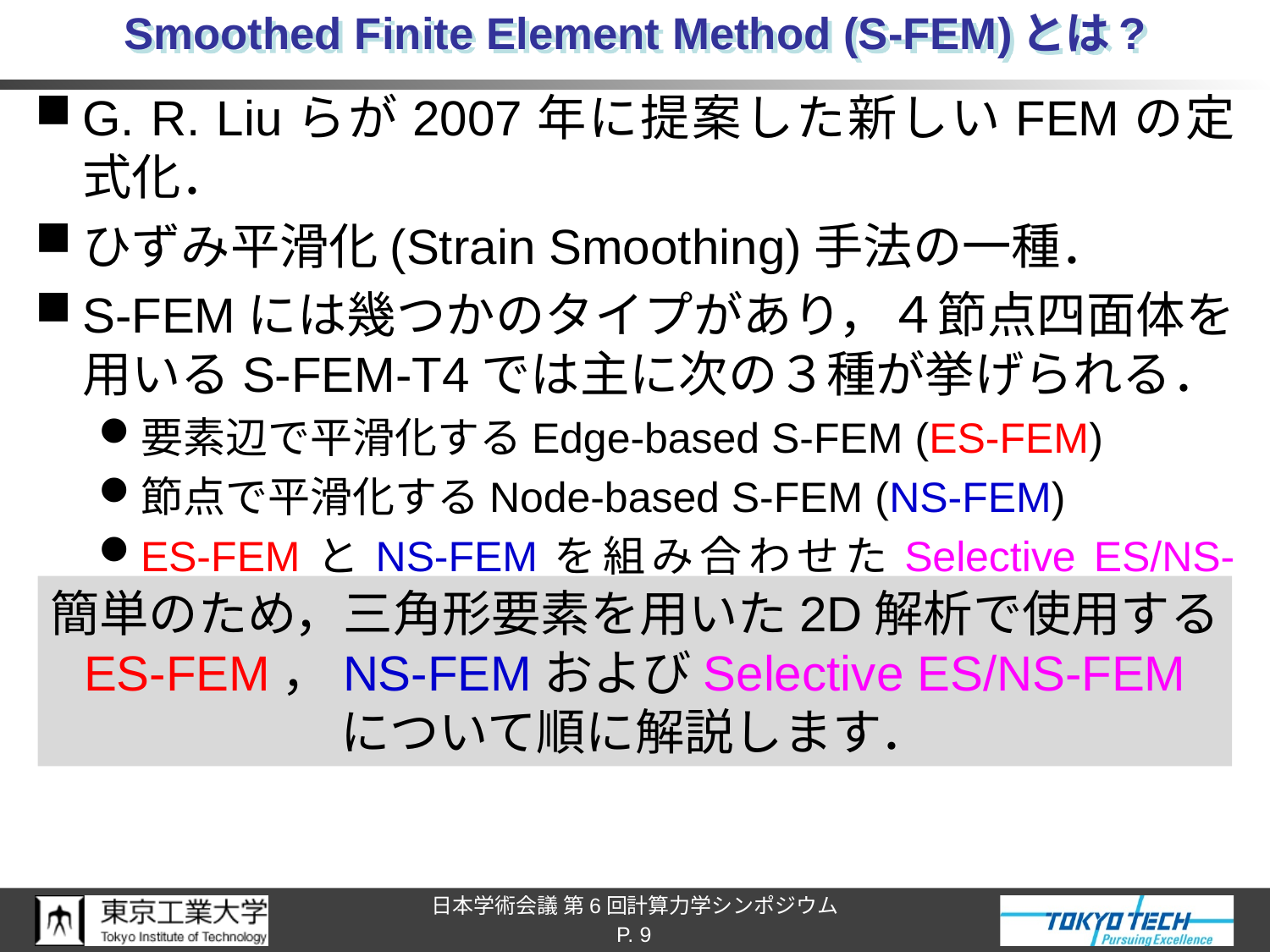

# Smoothed Finite Element Method (S-FEM)とは?
G. R. Liuらが2007年に提案した新しいFEMの定式化．
ひずみ平滑化(Strain Smoothing)手法の一種．
S-FEMには幾つかのタイプがあり，４節点四面体を
用いるS-FEM-T4では主に次の３種が挙げられる．
要素辺で平滑化するEdge-based S-FEM (ES-FEM)
節点で平滑化するNode-based S-FEM (NS-FEM)
ES-FEMとNS-FEMを組み合わせたSelective ES/NS-FEM
簡単のため，三角形要素を用いた2D解析で使用する
ES-FEM，NS-FEMおよびSelective ES/NS-FEM
について順に解説します．
P. 9